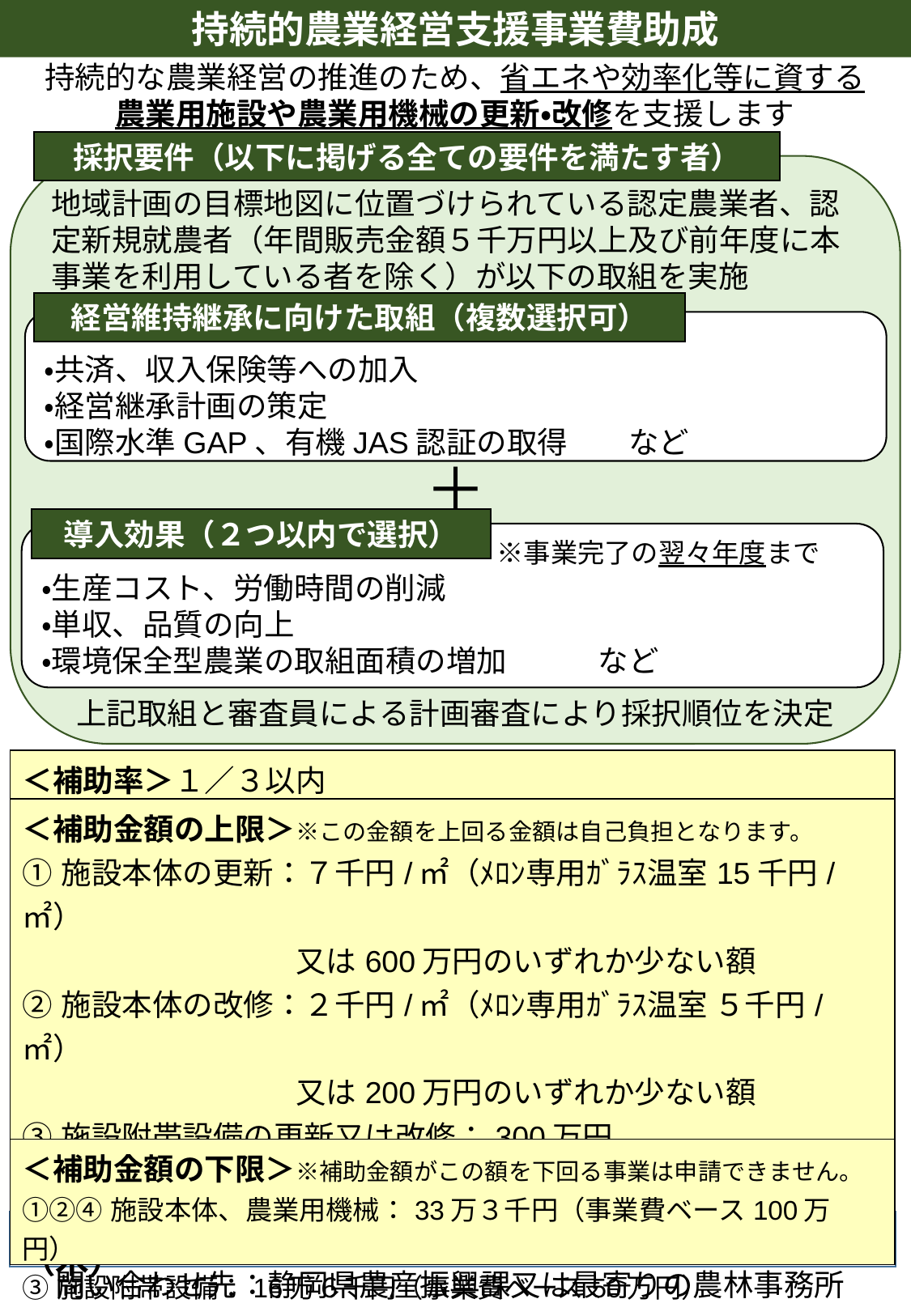

# 持続的農業経営支援事業費助成
持続的な農業経営の推進のため、省エネや効率化等に資する
農業用施設や農業用機械の更新・改修を支援します
採択要件（以下に掲げる全ての要件を満たす者）
地域計画の目標地図に位置づけられている認定農業者、認定新規就農者（年間販売金額５千万円以上及び前年度に本事業を利用している者を除く）が以下の取組を実施

上記取組と審査員による計画審査により採択順位を決定
経営維持継承に向けた取組（複数選択可）

・共済、収入保険等への加入
・経営継承計画の策定
・国際水準GAP、有機JAS認証の取得　　など
＋
導入効果（２つ以内で選択）
　　　　　　　　　　　　　　　※事業完了の翌々年度まで
・生産コスト、労働時間の削減
・単収、品質の向上
・環境保全型農業の取組面積の増加　　　など
| ＜補助率＞１／３以内 |
| --- |
| ＜補助金額の上限＞※この金額を上回る金額は自己負担となります。 ①施設本体の更新：７千円/㎡（ﾒﾛﾝ専用ｶﾞﾗｽ温室15千円/㎡） 　　　　　　　　　又は600万円のいずれか少ない額 ②施設本体の改修：２千円/㎡（ﾒﾛﾝ専用ｶﾞﾗｽ温室 ５千円/㎡） 　　　　　　　　　又は200万円のいずれか少ない額 ③施設附帯設備の更新又は改修：300万円 ④農業用機械の更新又は改修：200万円 |
| ＜補助金額の下限＞※補助金額がこの額を下回る事業は申請できません。 ①②④施設本体、農業用機械：33万３千円（事業費ベース100万円） ③施設附帯設備：16万６千円（事業費ベース50万円） |
＜募集期間＞令和８年４月３日（金）～４月30日（木）
問い合わせ先：静岡県農産振興課又は最寄りの農林事務所